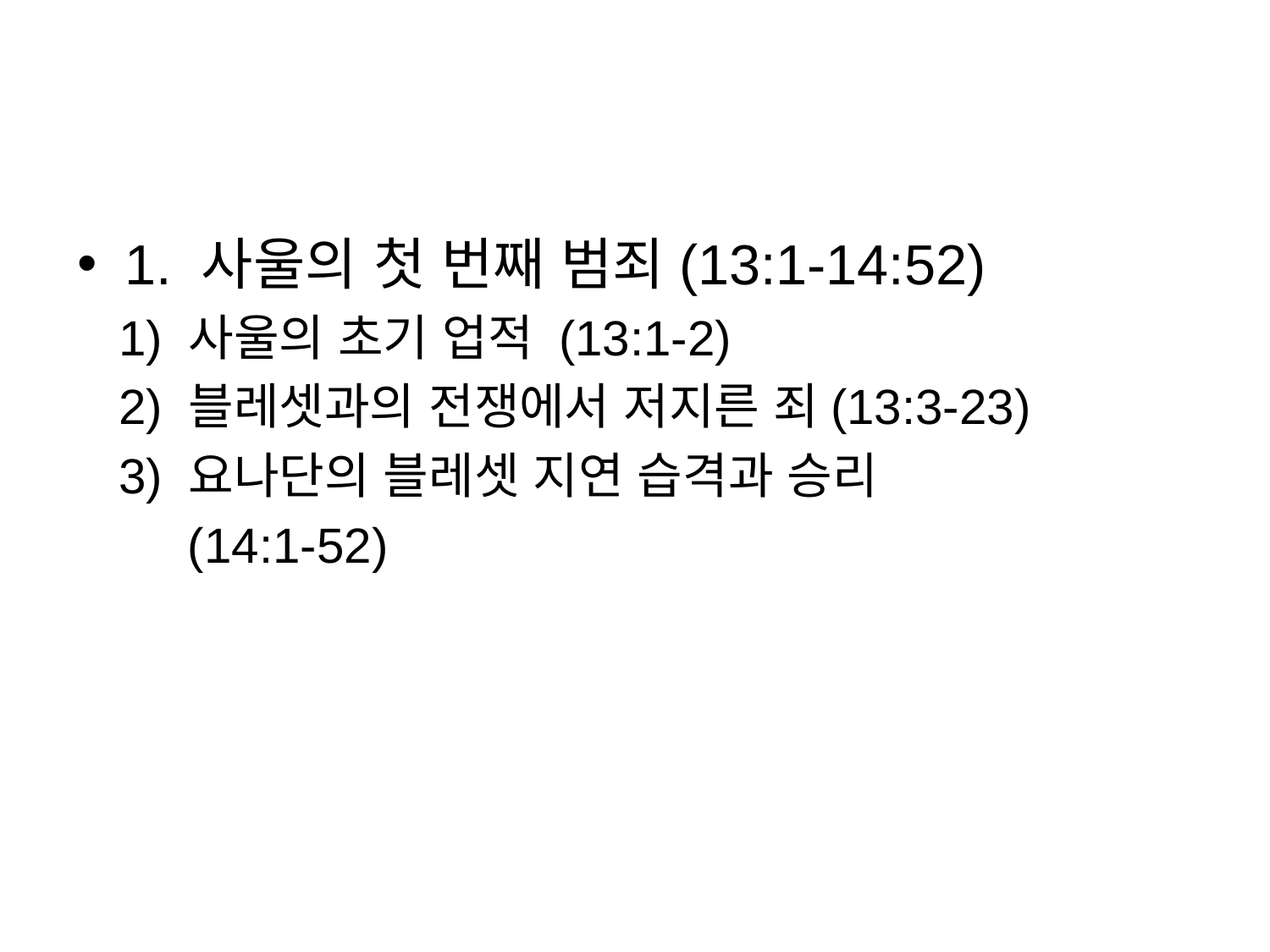

#
1. 사울의 첫 번째 범죄(13:1-14:52)
   1) 사울의 초기 업적 (13:1-2)
   2) 블레셋과의 전쟁에서 저지른 죄(13:3-23)
   3) 요나단의 블레셋 지연 습격과 승리
        (14:1-52)